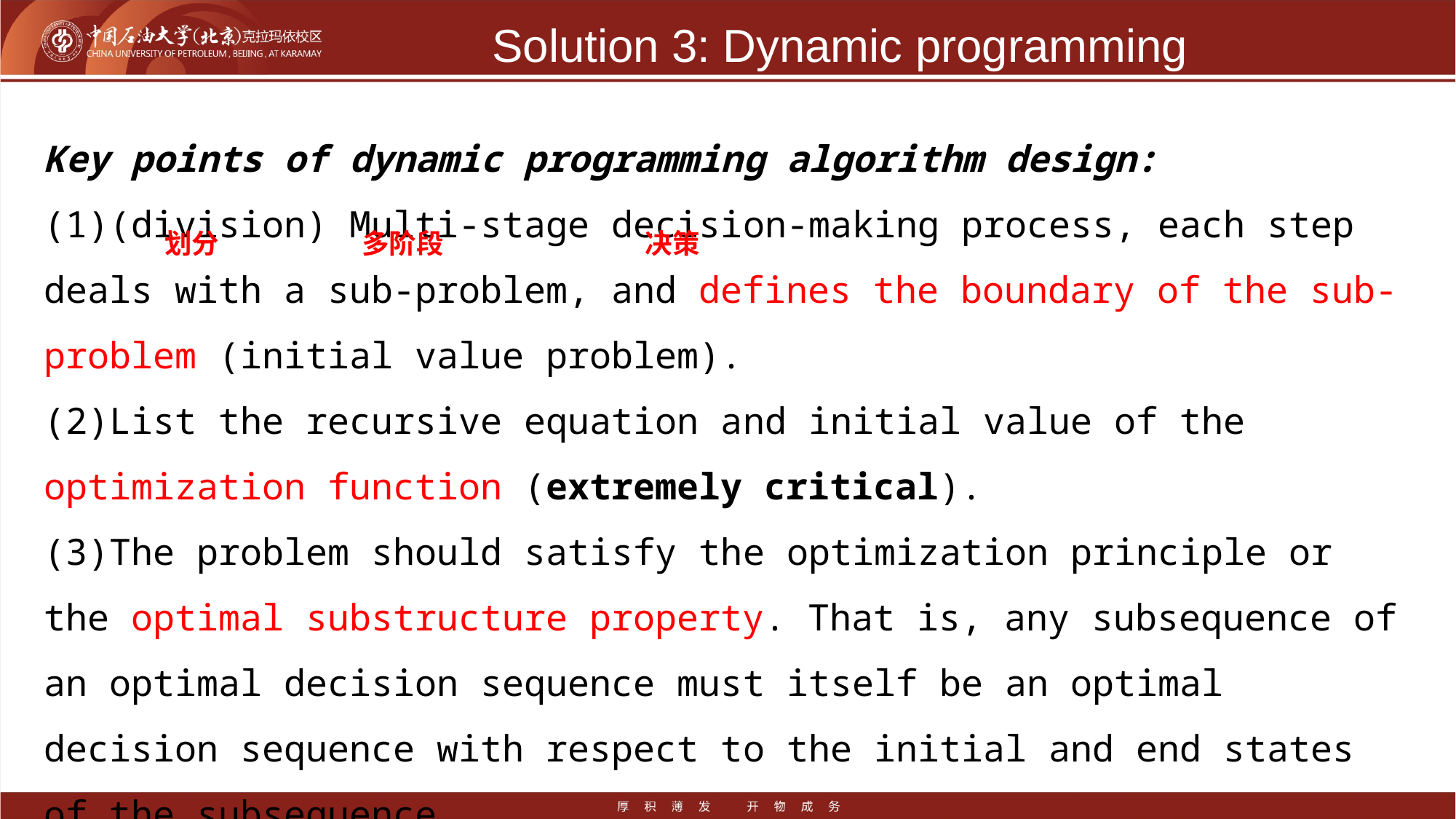

# Solution 3: Dynamic programming
Key points of dynamic programming algorithm design:
(1)(division) Multi-stage decision-making process, each step deals with a sub-problem, and defines the boundary of the sub-problem (initial value problem).
(2)List the recursive equation and initial value of the optimization function (extremely critical).
(3)The problem should satisfy the optimization principle or the optimal substructure property. That is, any subsequence of an optimal decision sequence must itself be an optimal decision sequence with respect to the initial and end states of the subsequence
划分
决策
多阶段